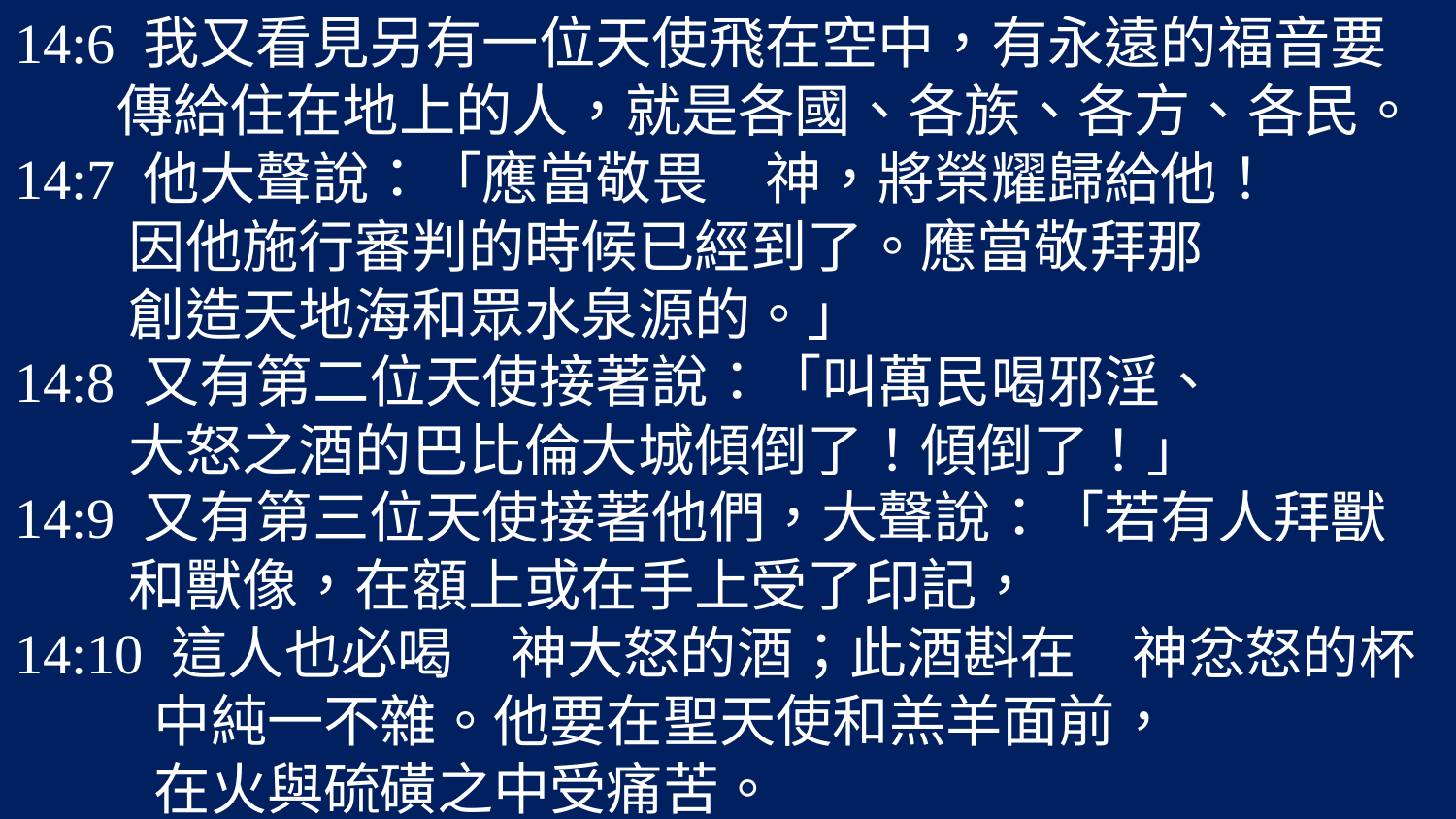

14:6 我又看見另有一位天使飛在空中，有永遠的福音要
       傳給住在地上的人，就是各國、各族、各方、各民。
14:7 他大聲說：「應當敬畏　神，將榮耀歸給他！
        因他施行審判的時候已經到了。應當敬拜那
        創造天地海和眾水泉源的。」
14:8 又有第二位天使接著說：「叫萬民喝邪淫、
        大怒之酒的巴比倫大城傾倒了！傾倒了！」
14:9 又有第三位天使接著他們，大聲說：「若有人拜獸
        和獸像，在額上或在手上受了印記，
14:10 這人也必喝　神大怒的酒；此酒斟在　神忿怒的杯
          中純一不雜。他要在聖天使和羔羊面前，
          在火與硫磺之中受痛苦。